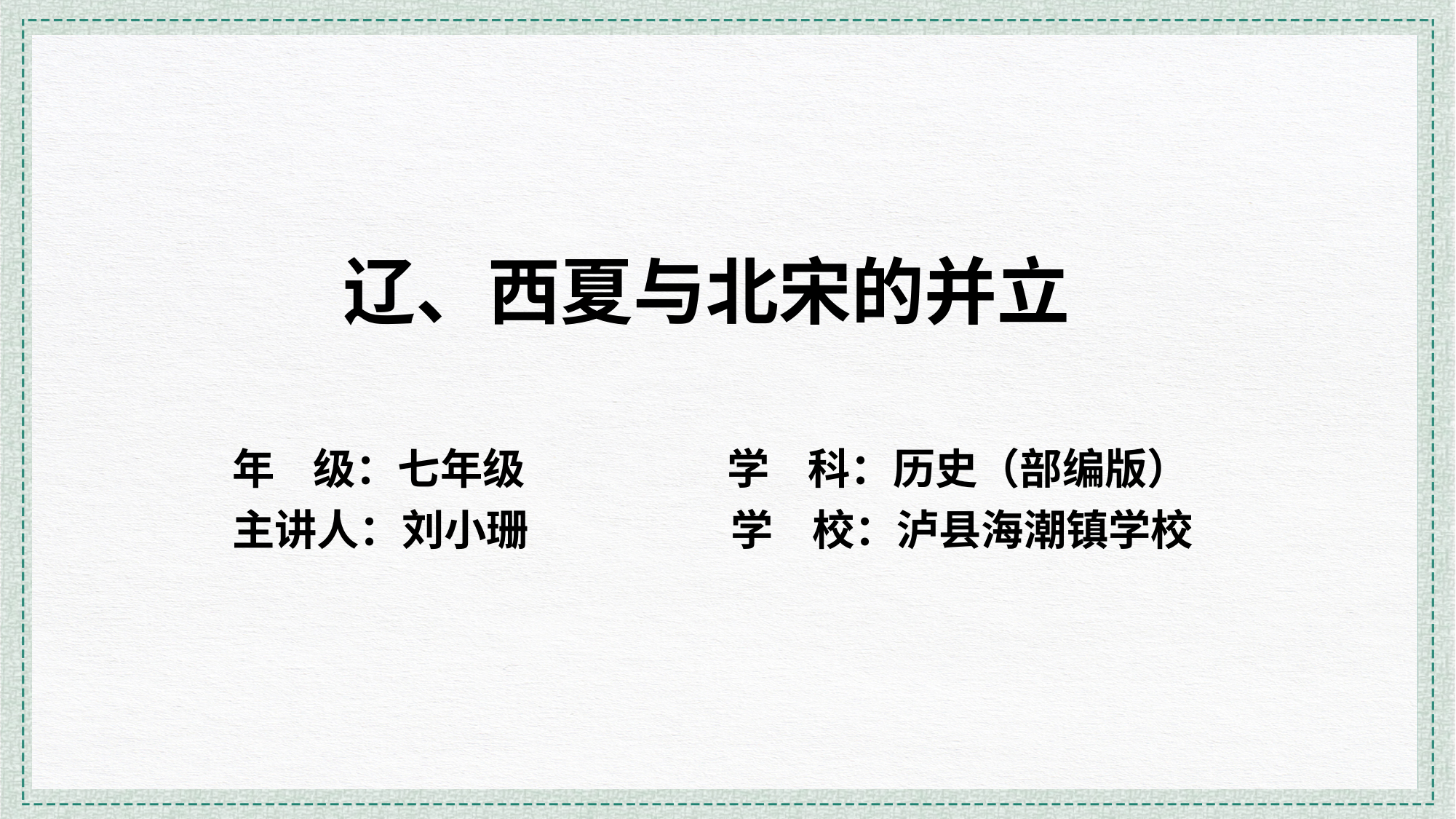

辽、西夏与北宋的并立
年    级：七年级                     学    科：历史（部编版）
主讲人：刘小珊                     学    校：泸县海潮镇学校